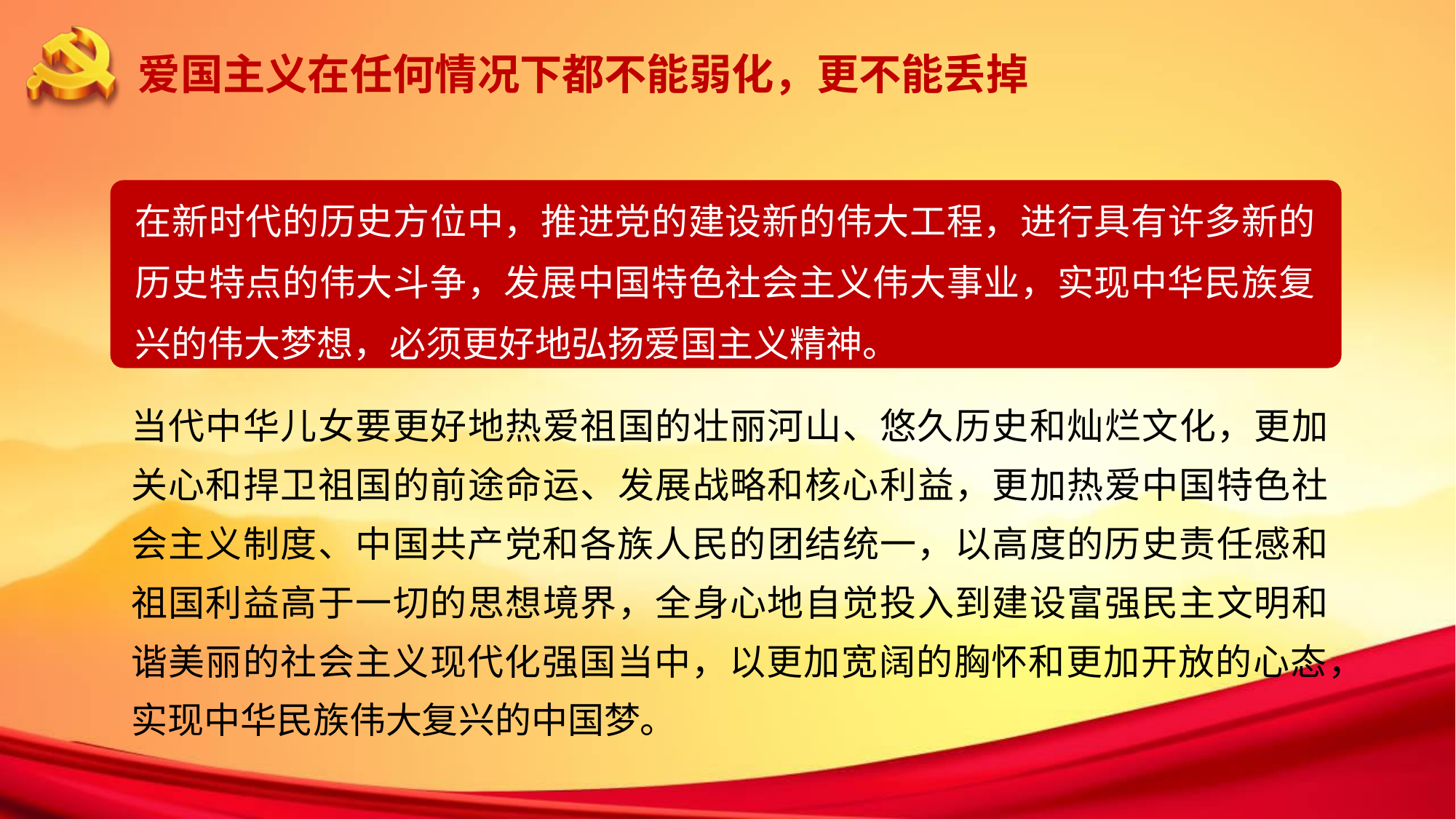

在新时代的历史方位中，推进党的建设新的伟大工程，进行具有许多新的历史特点的伟大斗争，发展中国特色社会主义伟大事业，实现中华民族复兴的伟大梦想，必须更好地弘扬爱国主义精神。

当代中华儿女要更好地热爱祖国的壮丽河山、悠久历史和灿烂文化，更加关心和捍卫祖国的前途命运、发展战略和核心利益，更加热爱中国特色社会主义制度、中国共产党和各族人民的团结统一，以高度的历史责任感和祖国利益高于一切的思想境界，全身心地自觉投入到建设富强民主文明和谐美丽的社会主义现代化强国当中，以更加宽阔的胸怀和更加开放的心态，实现中华民族伟大复兴的中国梦。